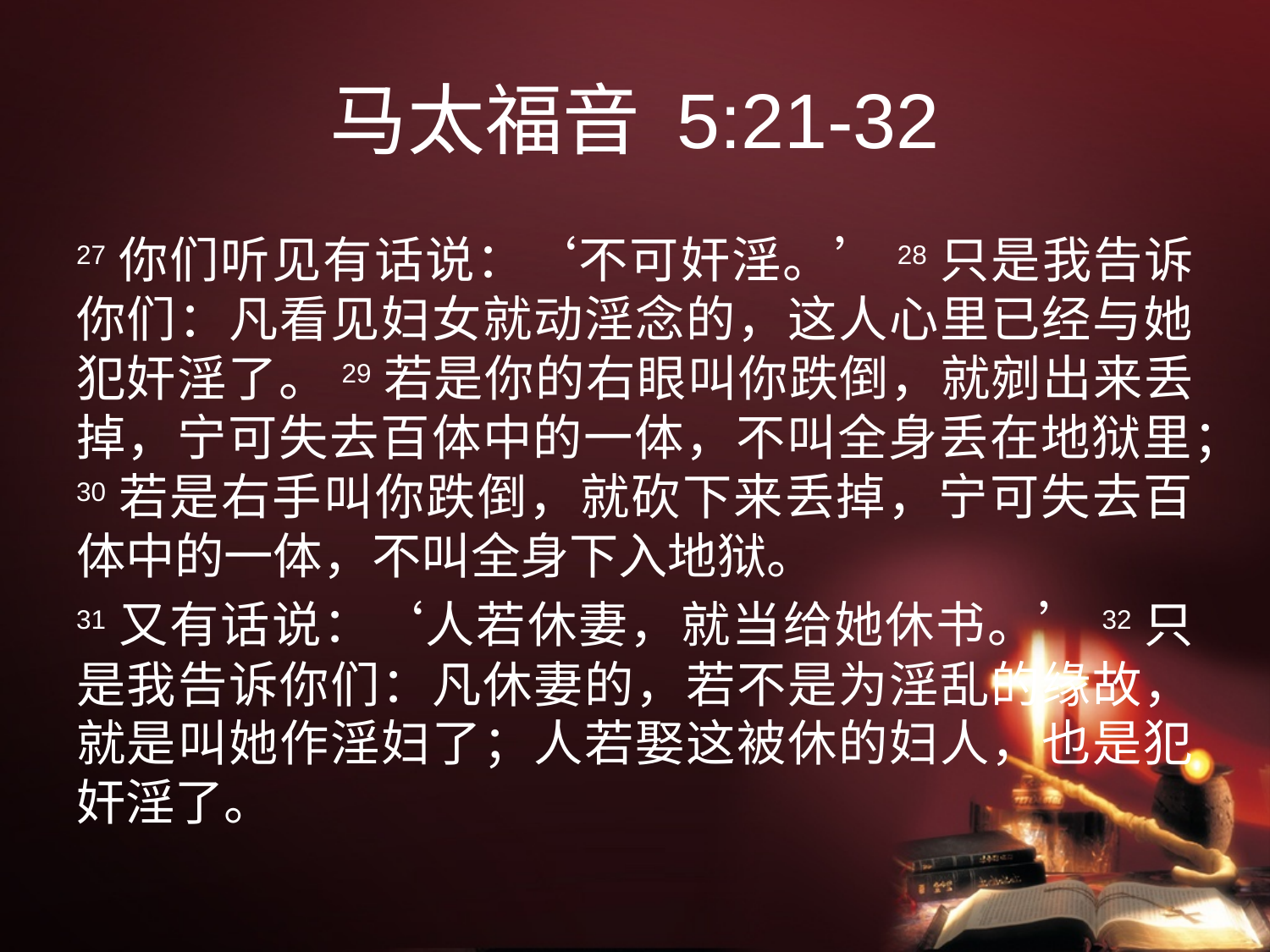

# 马太福音 5:21-32
27你们听见有话说：‘不可奸淫。’28只是我告诉你们：凡看见妇女就动淫念的，这人心里已经与她犯奸淫了。29若是你的右眼叫你跌倒，就剜出来丢掉，宁可失去百体中的一体，不叫全身丢在地狱里；30若是右手叫你跌倒，就砍下来丢掉，宁可失去百体中的一体，不叫全身下入地狱。
31又有话说：‘人若休妻，就当给她休书。’32只是我告诉你们：凡休妻的，若不是为淫乱的缘故，就是叫她作淫妇了；人若娶这被休的妇人，也是犯奸淫了。